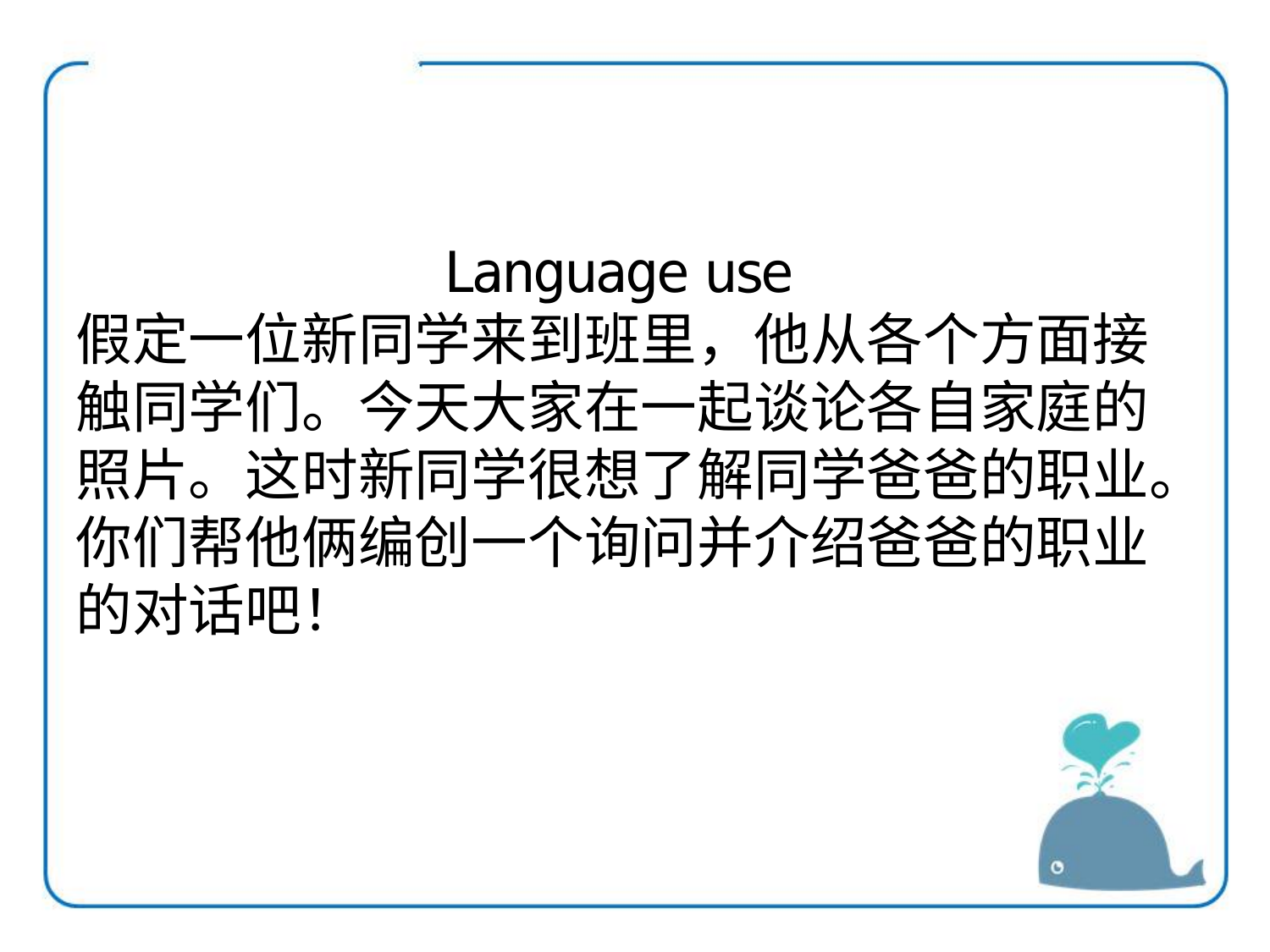

Language use
假定一位新同学来到班里，他从各个方面接触同学们。今天大家在一起谈论各自家庭的照片。这时新同学很想了解同学爸爸的职业。你们帮他俩编创一个询问并介绍爸爸的职业的对话吧！